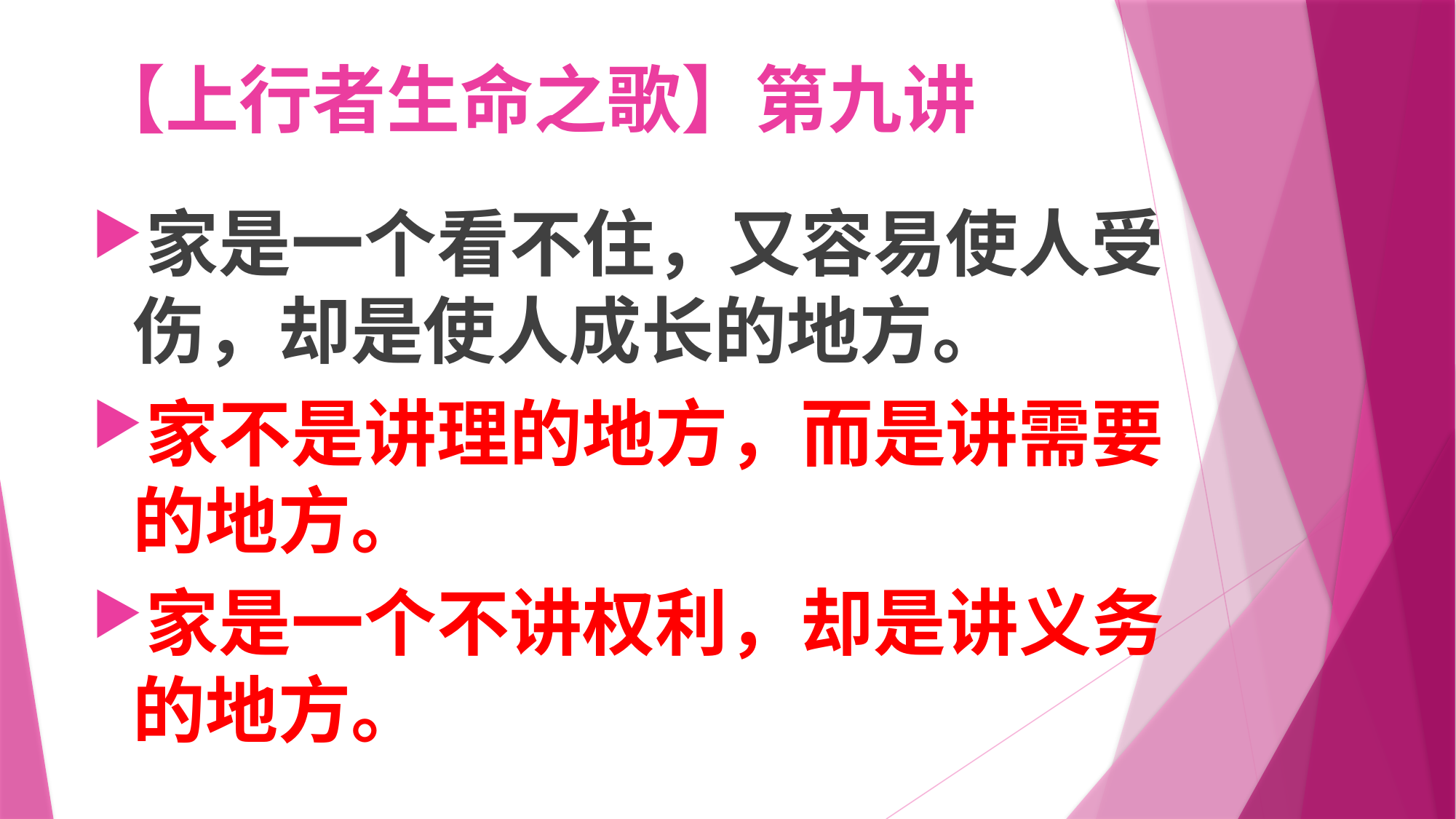

# 【上行者生命之歌】第九讲
家是一个看不住，又容易使人受伤，却是使人成长的地方。
家不是讲理的地方，而是讲需要的地方。
家是一个不讲权利，却是讲义务的地方。